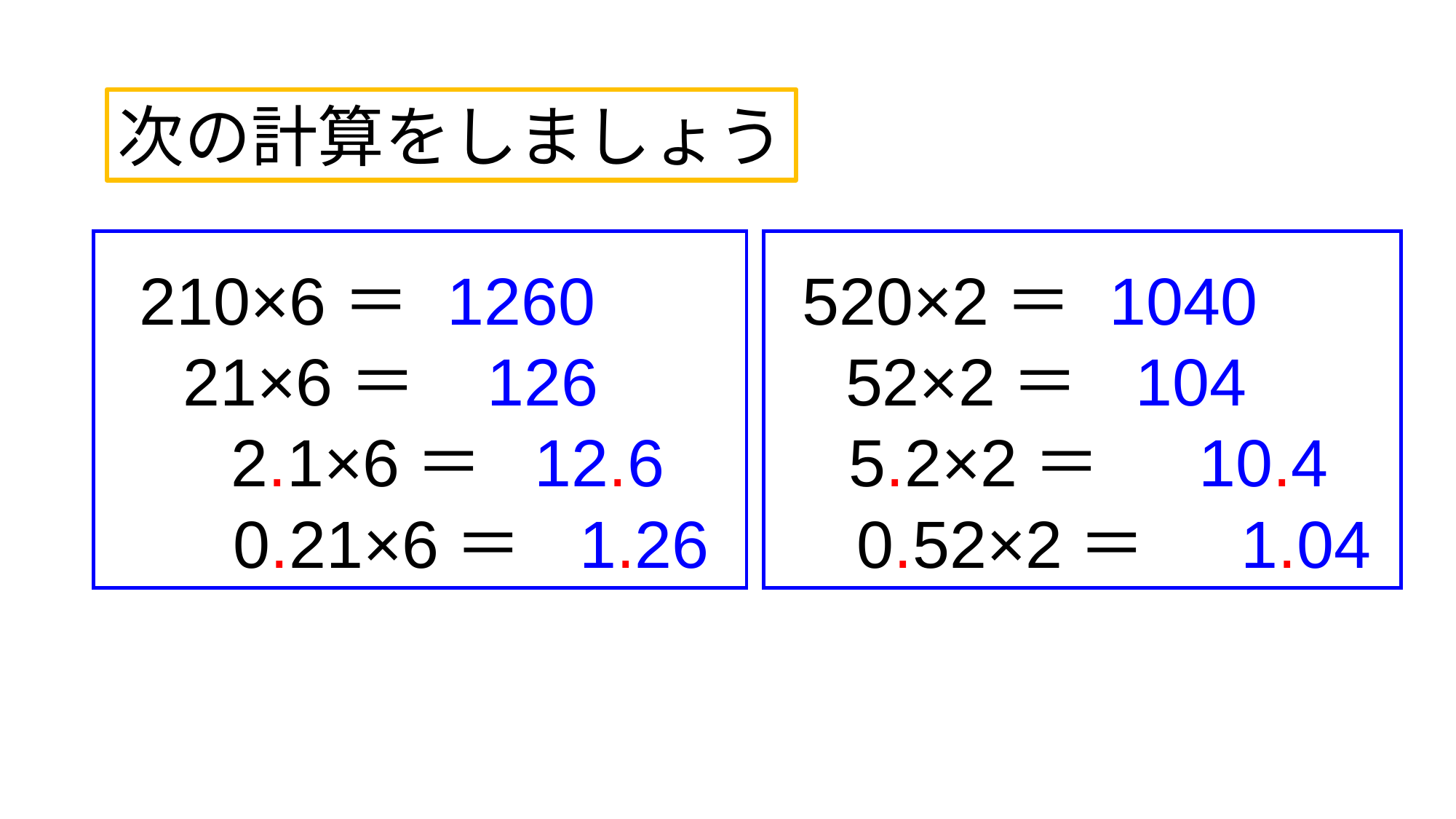

次の計算をしましょう

210×6＝
1260
520×2＝
1040
21×6＝
126
52×2＝
104
2.1×6＝
12.6
5.2×2＝
10.4
0.21×6＝
1.26
0.52×2＝
1.04